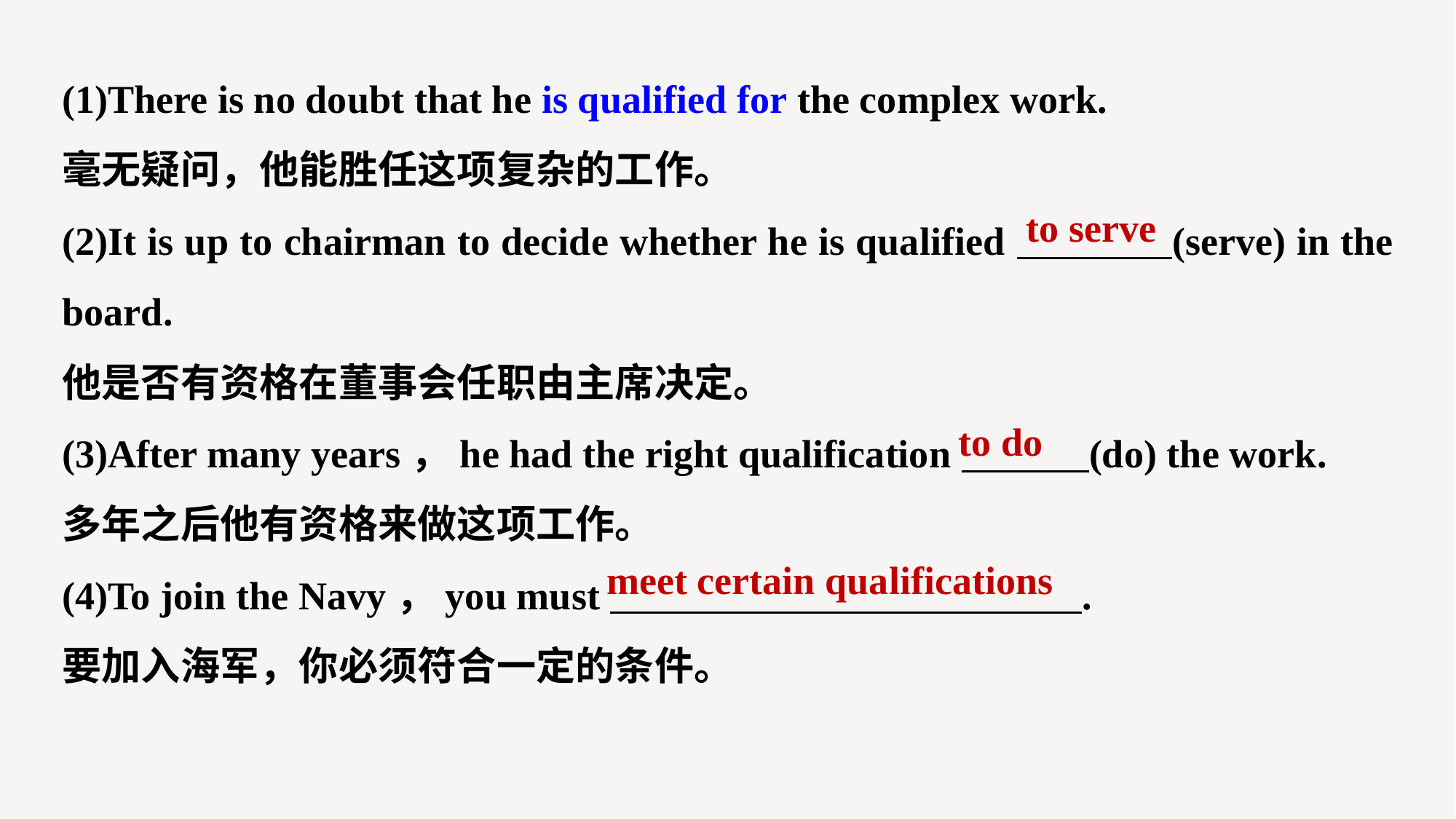

(1)There is no doubt that he is qualified for the complex work.
毫无疑问，他能胜任这项复杂的工作。
(2)It is up to chairman to decide whether he is qualified               (serve) in the board.
他是否有资格在董事会任职由主席决定。
(3)After many years，he had the right qualification              (do) the work.
多年之后他有资格来做这项工作。
(4)To join the Navy，you must                                                 .
要加入海军，你必须符合一定的条件。
to serve
to do
meet certain qualifications